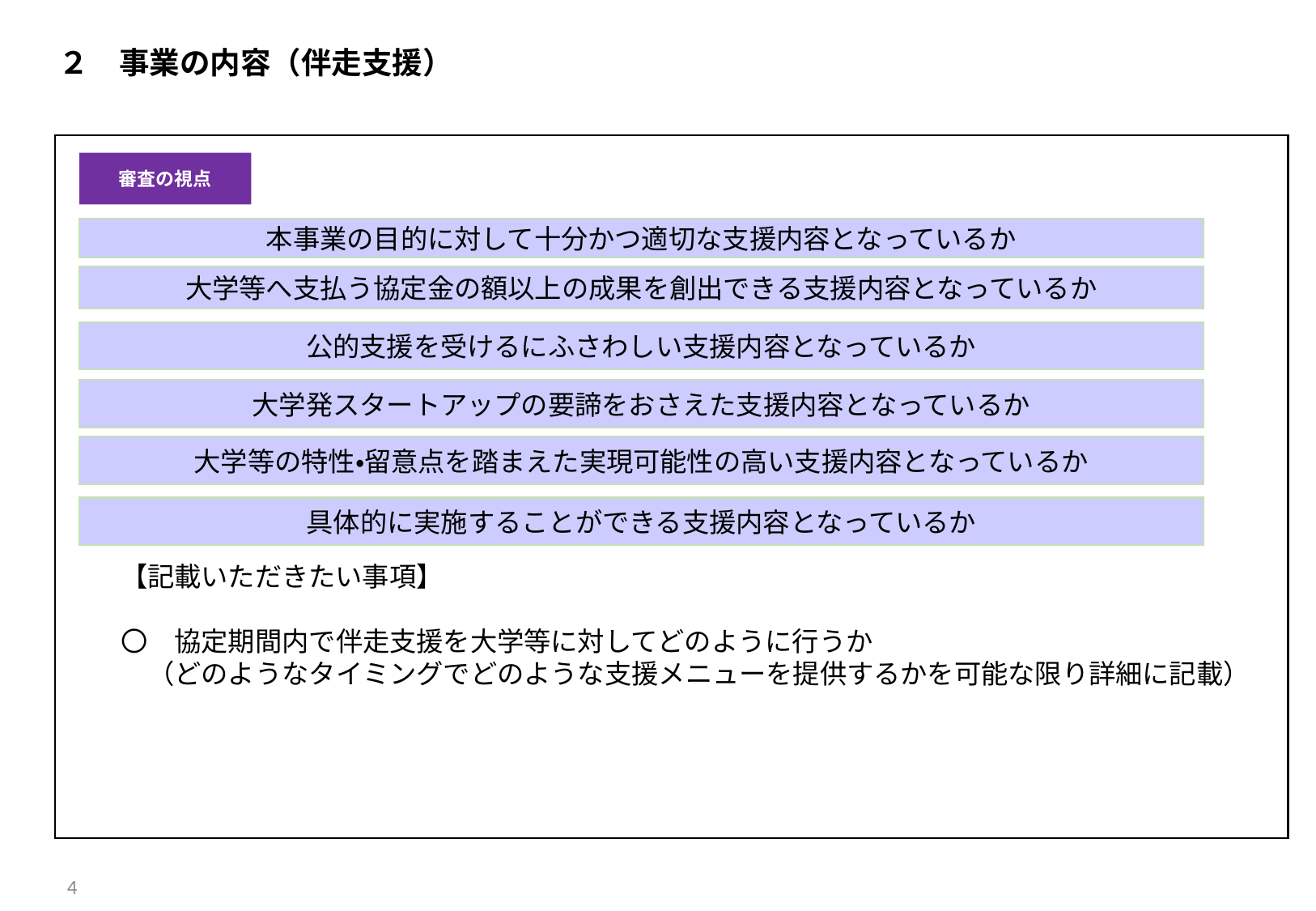

２　事業の内容（伴走支援）

【記載いただきたい事項】

〇　協定期間内で伴走支援を大学等に対してどのように行うか
　（どのようなタイミングでどのような支援メニューを提供するかを可能な限り詳細に記載）

審査の視点
本事業の目的に対して十分かつ適切な支援内容となっているか
大学等へ支払う協定金の額以上の成果を創出できる支援内容となっているか
公的支援を受けるにふさわしい支援内容となっているか
大学発スタートアップの要諦をおさえた支援内容となっているか
大学等の特性・留意点を踏まえた実現可能性の高い支援内容となっているか
具体的に実施することができる支援内容となっているか
4